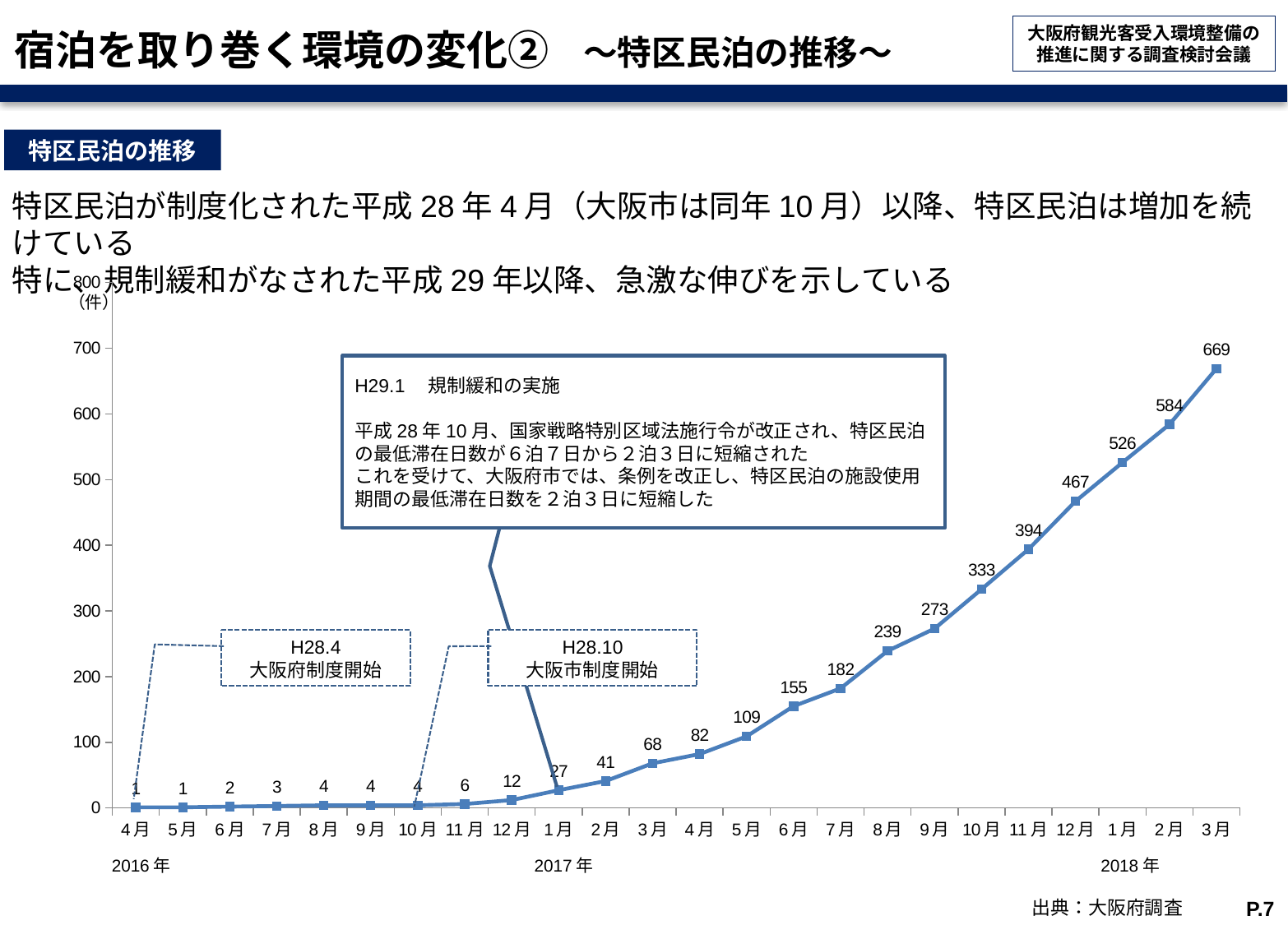

# 宿泊を取り巻く環境の変化②　～特区民泊の推移～
特区民泊の推移
特区民泊が制度化された平成28年4月（大阪市は同年10月）以降、特区民泊は増加を続けている
特に、規制緩和がなされた平成29年以降、急激な伸びを示している

### Chart

| Category |  |
|---|---|
| 4月 | 1.0 |
| 5月 | 1.0 |
| 6月 | 2.0 |
| 7月 | 3.0 |
| 8月 | 4.0 |
| 9月 | 4.0 |
| 10月 | 4.0 |
| 11月 | 6.0 |
| 12月 | 12.0 |
| 1月 | 27.0 |
| 2月 | 41.0 |
| 3月 | 68.0 |
| 4月 | 82.0 |
| 5月 | 109.0 |
| 6月 | 155.0 |
| 7月 | 182.0 |
| 8月 | 239.0 |
| 9月 | 273.0 |
| 10月 | 333.0 |
| 11月 | 394.0 |
| 12月 | 467.0 |
| 1月 | 526.0 |
| 2月 | 584.0 |
| 3月 | 669.0 |
（件）
H29.1　規制緩和の実施

平成28年10月、国家戦略特別区域法施行令が改正され、特区民泊の最低滞在日数が６泊７日から２泊３日に短縮された
これを受けて、大阪府市では、条例を改正し、特区民泊の施設使用期間の最低滞在日数を２泊３日に短縮した
H28.4
大阪府制度開始
H28.10
大阪市制度開始
2016年
2017年
2018年
P.7
 出典：大阪府調査